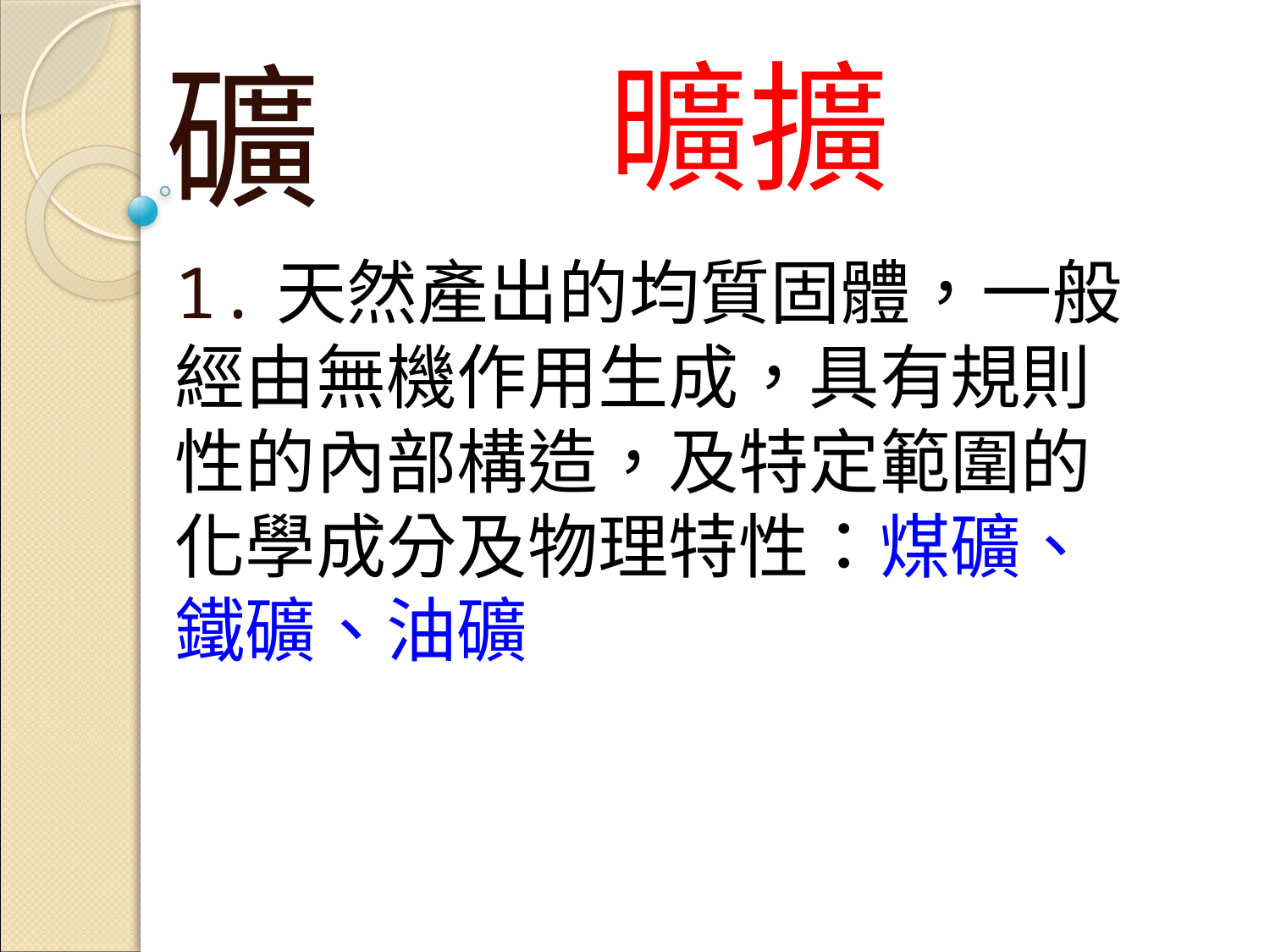

# 曠擴
礦
1.天然產出的均質固體，一般經由無機作用生成，具有規則性的內部構造，及特定範圍的化學成分及物理特性：煤礦、鐵礦、油礦